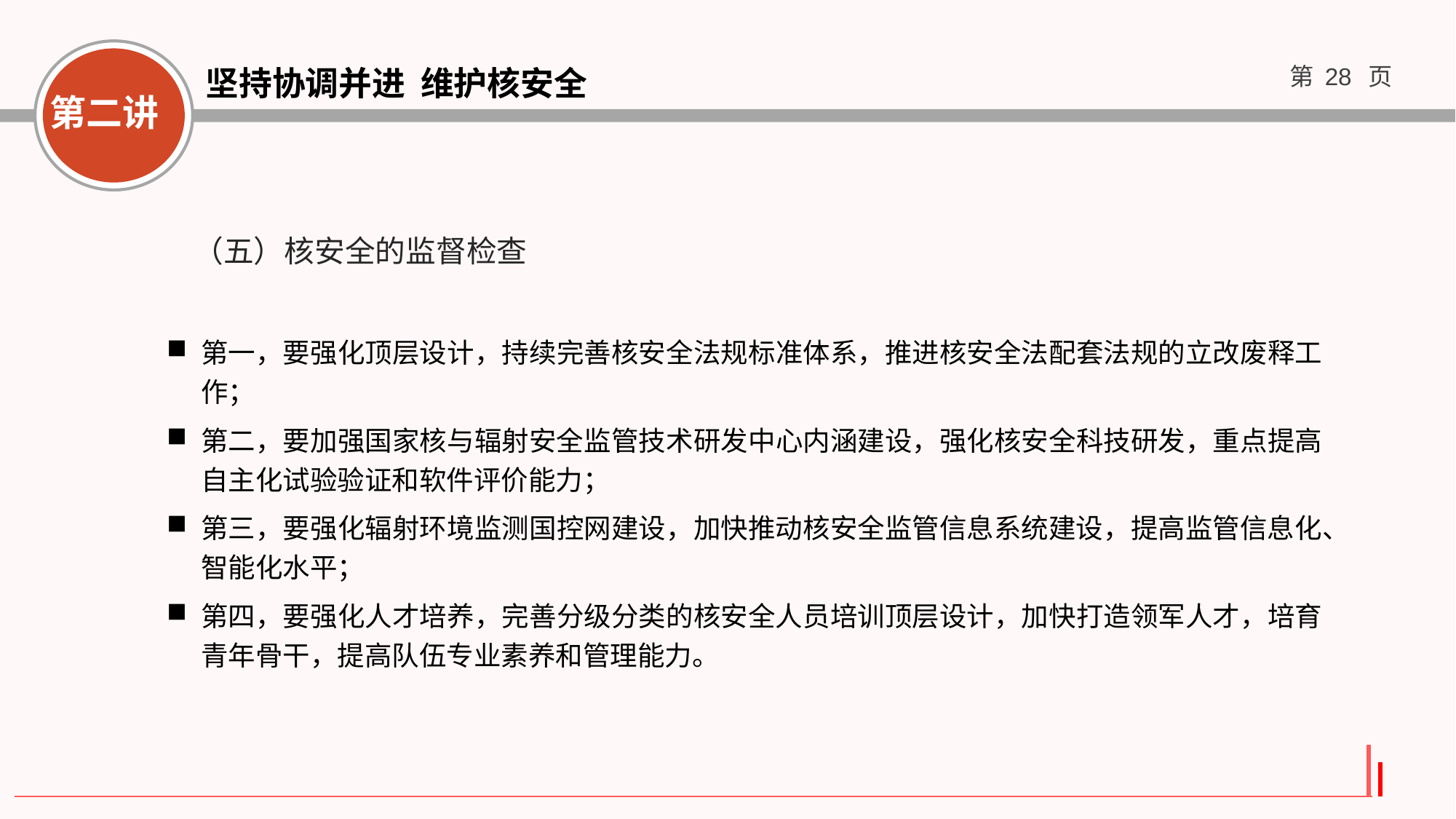

（五）核安全的监督检查
第一，要强化顶层设计，持续完善核安全法规标准体系，推进核安全法配套法规的立改废释工作；
第二，要加强国家核与辐射安全监管技术研发中心内涵建设，强化核安全科技研发，重点提高自主化试验验证和软件评价能力；
第三，要强化辐射环境监测国控网建设，加快推动核安全监管信息系统建设，提高监管信息化、智能化水平；
第四，要强化人才培养，完善分级分类的核安全人员培训顶层设计，加快打造领军人才，培育青年骨干，提高队伍专业素养和管理能力。